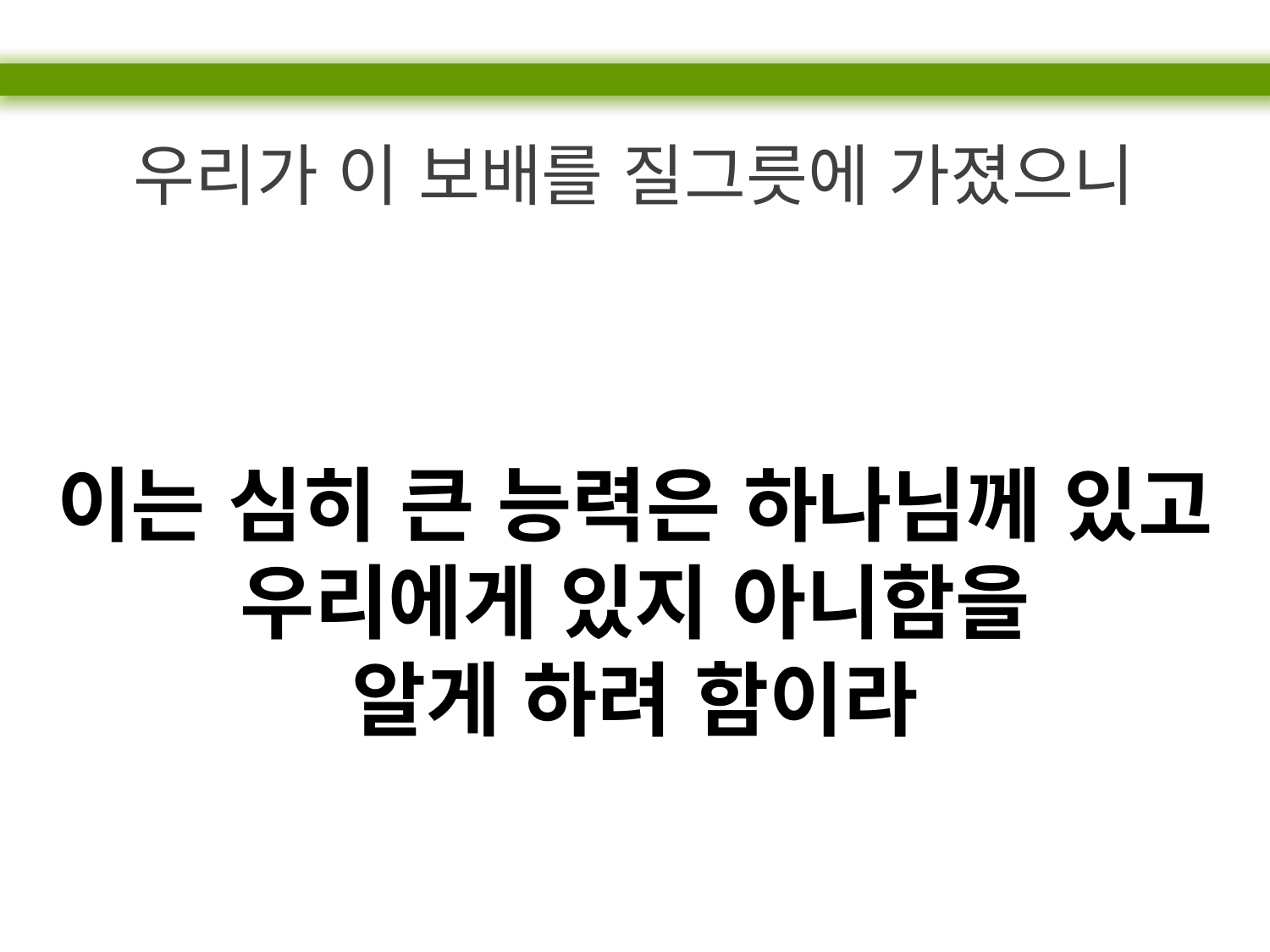

우리가 이 보배를 질그릇에 가졌으니
이는 심히 큰 능력은 하나님께 있고
우리에게 있지 아니함을
알게 하려 함이라